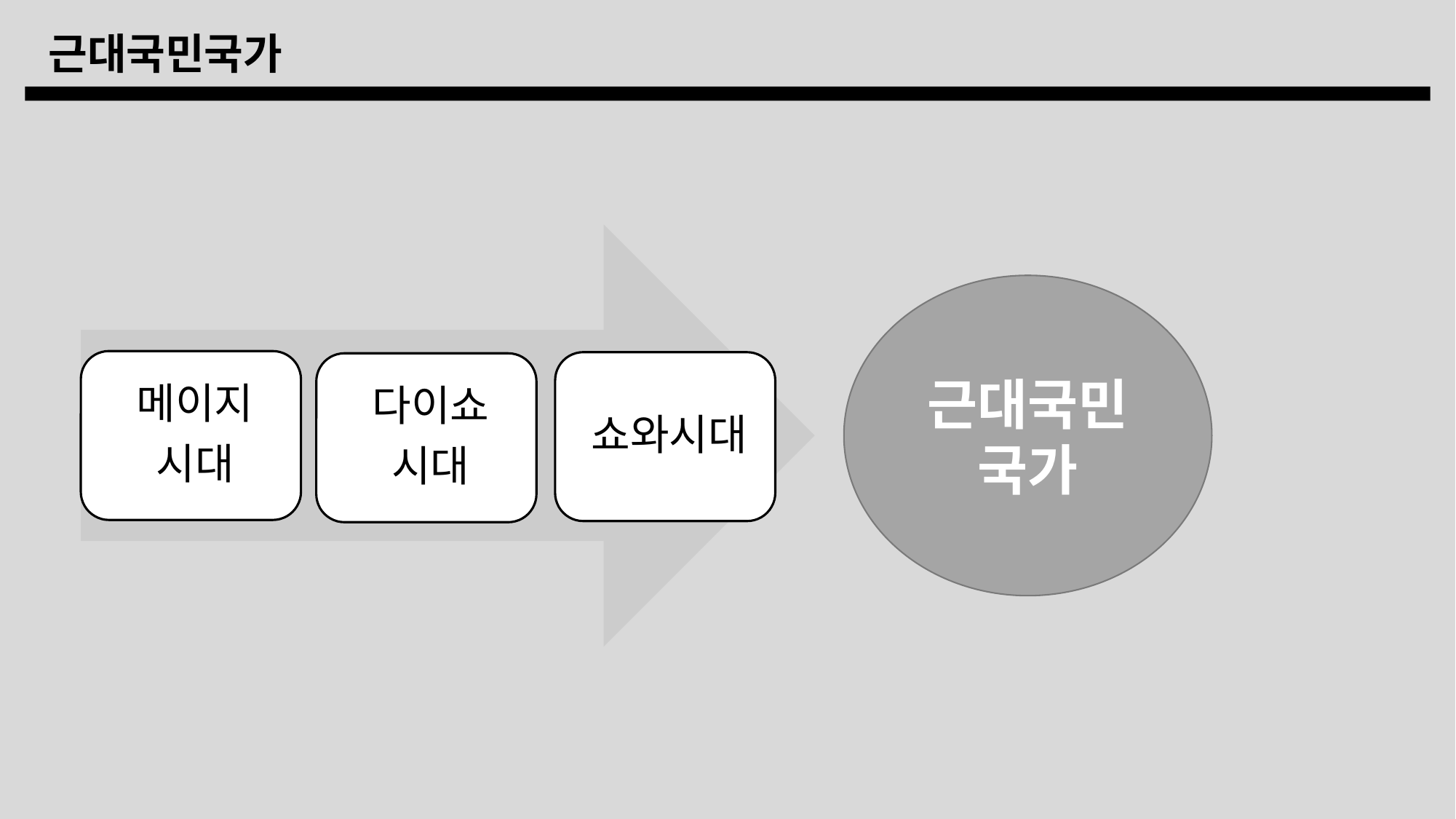

근대국민국가

메이지
시대
다이쇼
시대
쇼와시대
근대국민국가